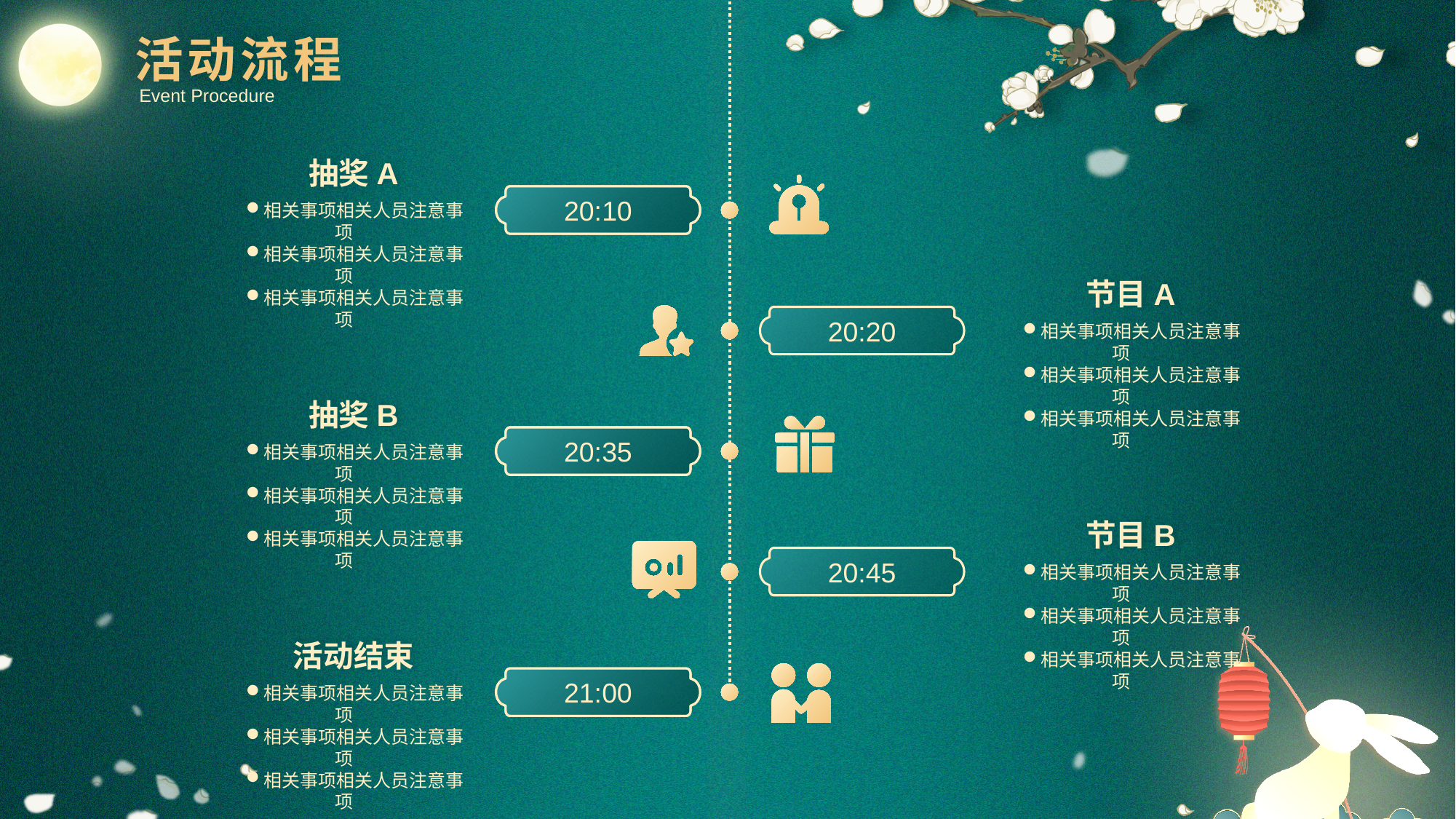

活动流程
Event Procedure
抽奖A

20:10
相关事项相关人员注意事项
相关事项相关人员注意事项
相关事项相关人员注意事项

节目A

20:20
相关事项相关人员注意事项
相关事项相关人员注意事项
相关事项相关人员注意事项

抽奖B

20:35

相关事项相关人员注意事项
相关事项相关人员注意事项
相关事项相关人员注意事项

节目B

20:45
相关事项相关人员注意事项
相关事项相关人员注意事项
相关事项相关人员注意事项

活动结束

21:00
相关事项相关人员注意事项
相关事项相关人员注意事项
相关事项相关人员注意事项